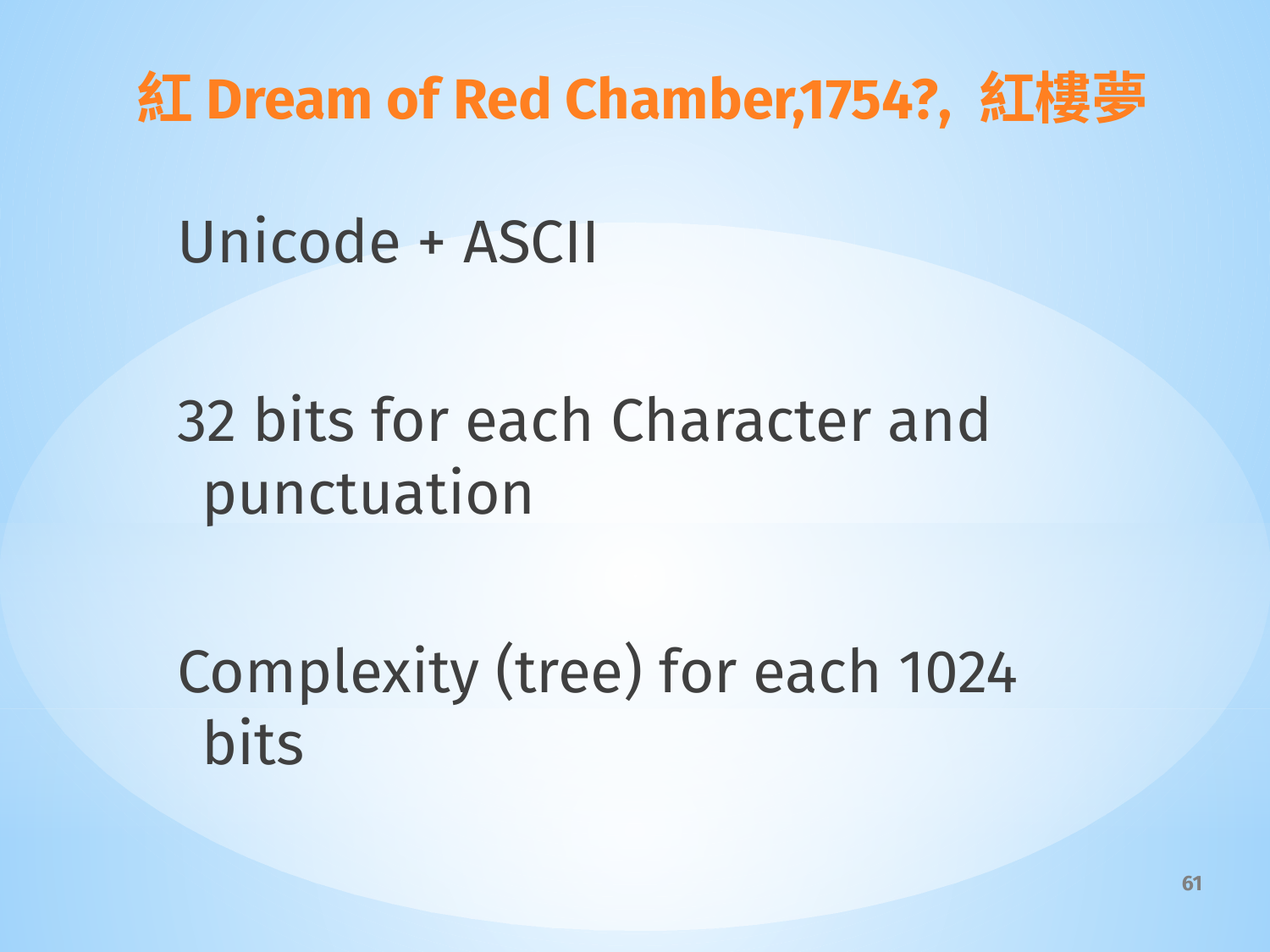

# 紅Dream of Red Chamber,1754?, 紅樓夢
Unicode + ASCII

32 bits for each Character and punctuation

Complexity (tree) for each 1024 bits
61